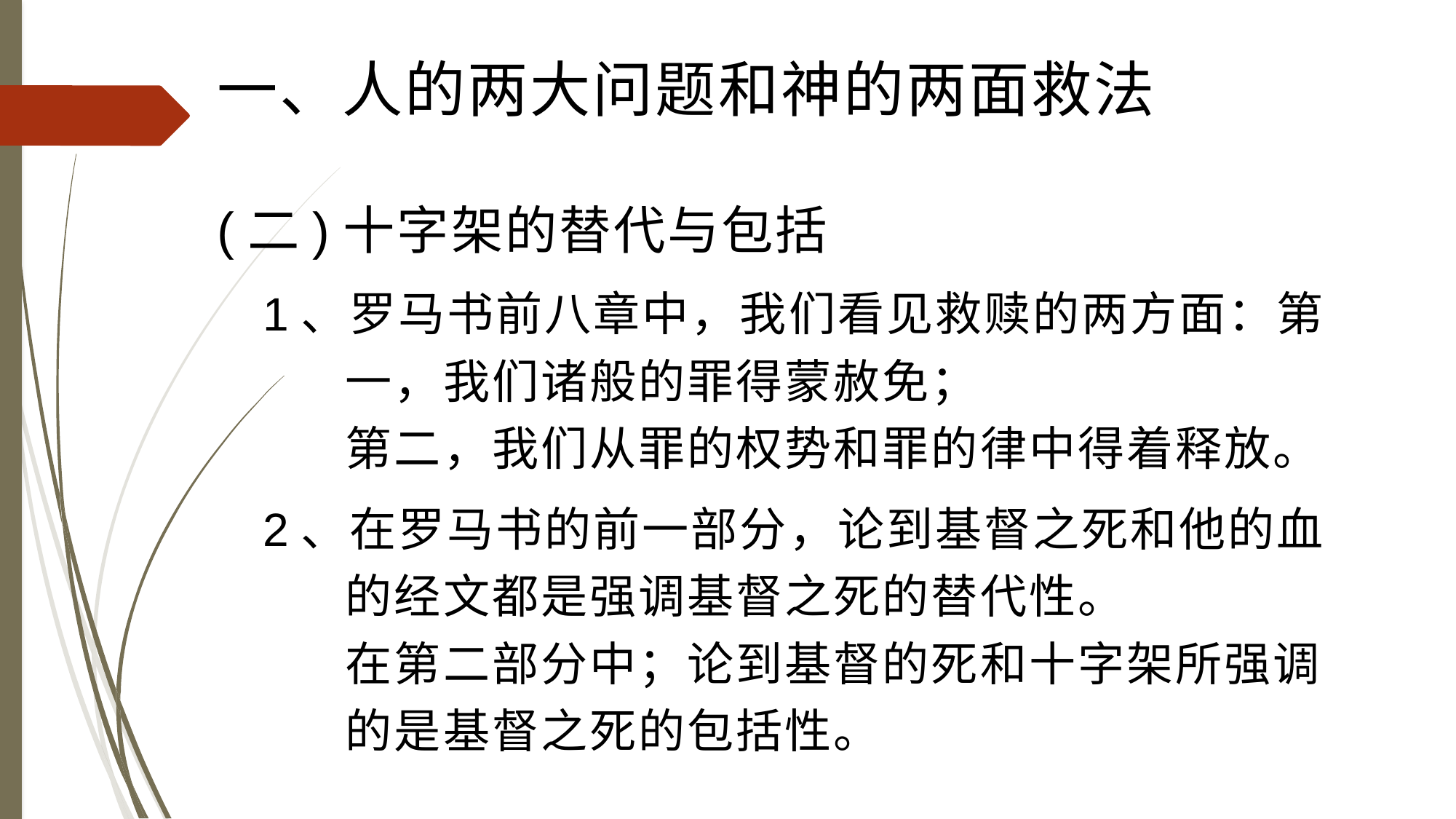

# 一、人的两大问题和神的两面救法
(二)十字架的替代与包括
1、罗马书前八章中，我们看见救赎的两方面：第一，我们诸般的罪得蒙赦免；
第二，我们从罪的权势和罪的律中得着释放。
2、在罗马书的前一部分，论到基督之死和他的血的经文都是强调基督之死的替代性。
在第二部分中；论到基督的死和十字架所强调的是基督之死的包括性。